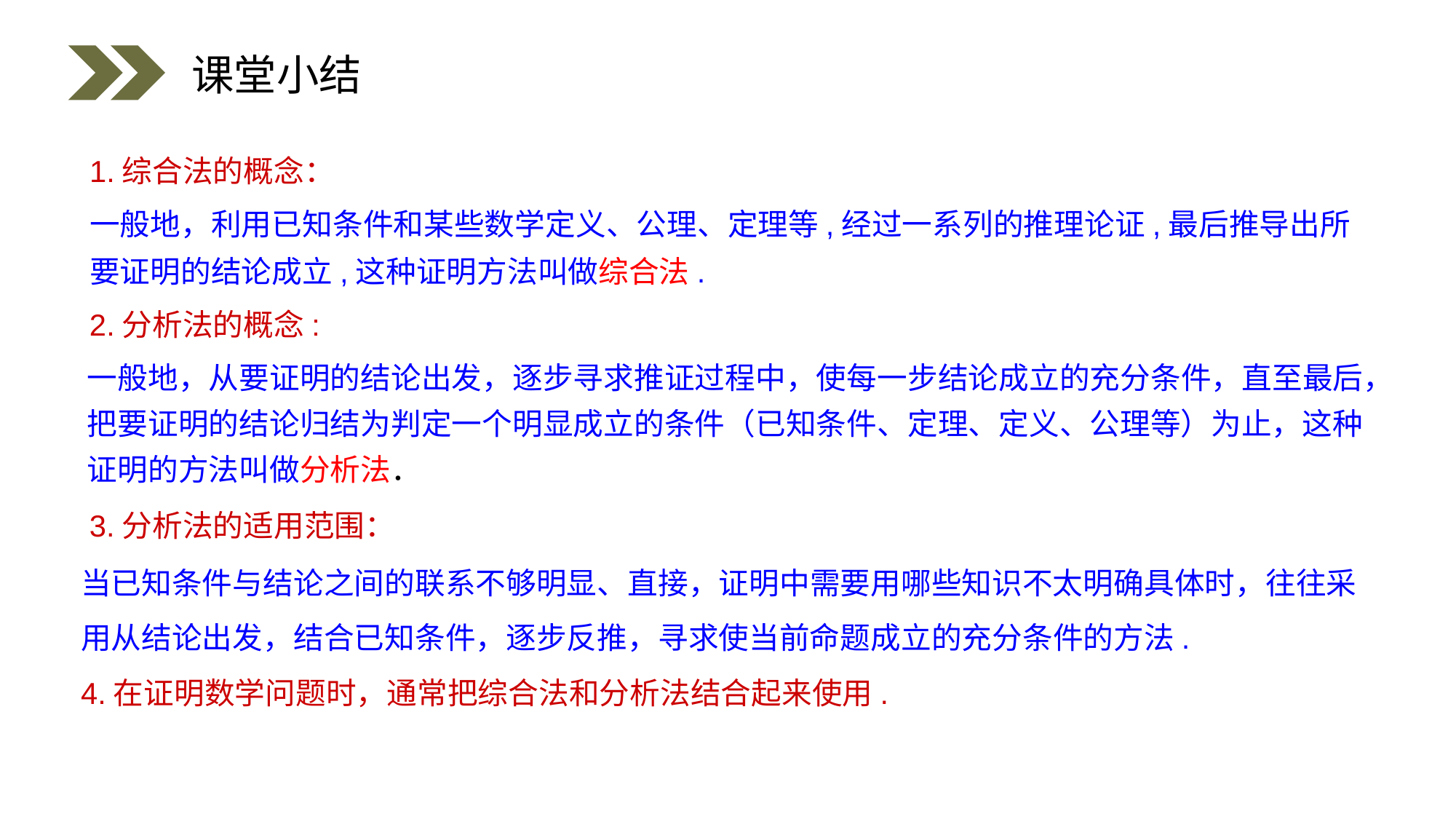

课堂小结
1.综合法的概念：
一般地，利用已知条件和某些数学定义、公理、定理等,经过一系列的推理论证,最后推导出所要证明的结论成立,这种证明方法叫做综合法.
2.分析法的概念:
一般地，从要证明的结论出发，逐步寻求推证过程中，使每一步结论成立的充分条件，直至最后，把要证明的结论归结为判定一个明显成立的条件（已知条件、定理、定义、公理等）为止，这种证明的方法叫做分析法．
3.分析法的适用范围：
当已知条件与结论之间的联系不够明显、直接，证明中需要用哪些知识不太明确具体时，往往采用从结论出发，结合已知条件，逐步反推，寻求使当前命题成立的充分条件的方法.
4.在证明数学问题时，通常把综合法和分析法结合起来使用.